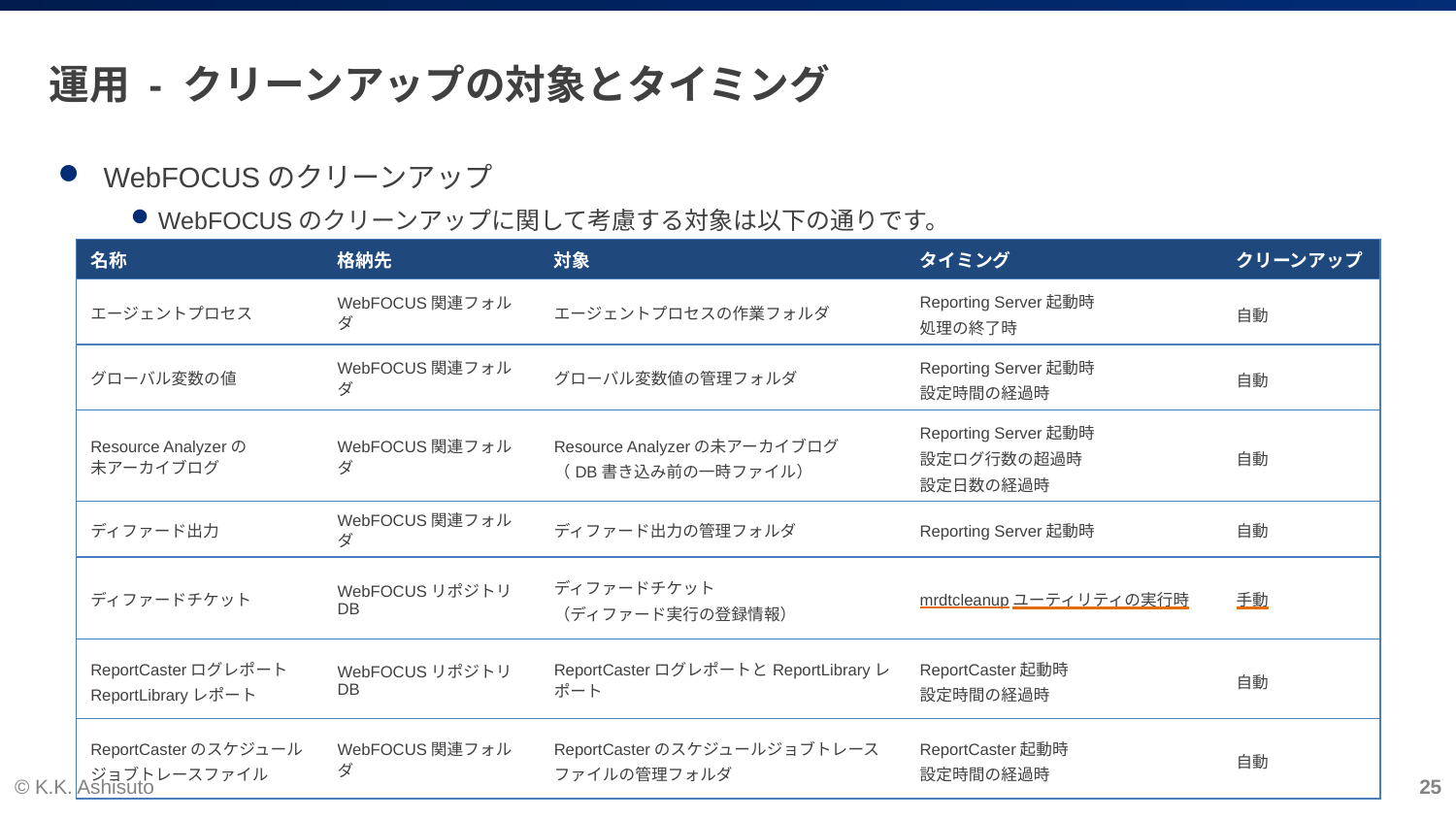

# 運用 - クリーンアップの対象とタイミング
WebFOCUSのクリーンアップ
WebFOCUSのクリーンアップに関して考慮する対象は以下の通りです。
| 名称 | 格納先 | 対象 | タイミング | クリーンアップ |
| --- | --- | --- | --- | --- |
| エージェントプロセス | WebFOCUS関連フォルダ | エージェントプロセスの作業フォルダ | Reporting Server起動時 処理の終了時 | 自動 |
| グローバル変数の値 | WebFOCUS関連フォルダ | グローバル変数値の管理フォルダ | Reporting Server起動時 設定時間の経過時 | 自動 |
| Resource Analyzerの 未アーカイブログ | WebFOCUS関連フォルダ | Resource Analyzerの未アーカイブログ （DB書き込み前の一時ファイル） | Reporting Server起動時 設定ログ行数の超過時 設定日数の経過時 | 自動 |
| ディファード出力 | WebFOCUS関連フォルダ | ディファード出力の管理フォルダ | Reporting Server起動時 | 自動 |
| ディファードチケット | WebFOCUSリポジトリDB | ディファードチケット （ディファード実行の登録情報） | mrdtcleanupユーティリティの実行時 | 手動 |
| ReportCasterログレポートReportLibraryレポート | WebFOCUSリポジトリDB | ReportCasterログレポートとReportLibraryレポート | ReportCaster起動時 設定時間の経過時 | 自動 |
| ReportCasterのスケジュールジョブトレースファイル | WebFOCUS関連フォルダ | ReportCasterのスケジュールジョブトレースファイルの管理フォルダ | ReportCaster起動時 設定時間の経過時 | 自動 |
© K.K. Ashisuto
25